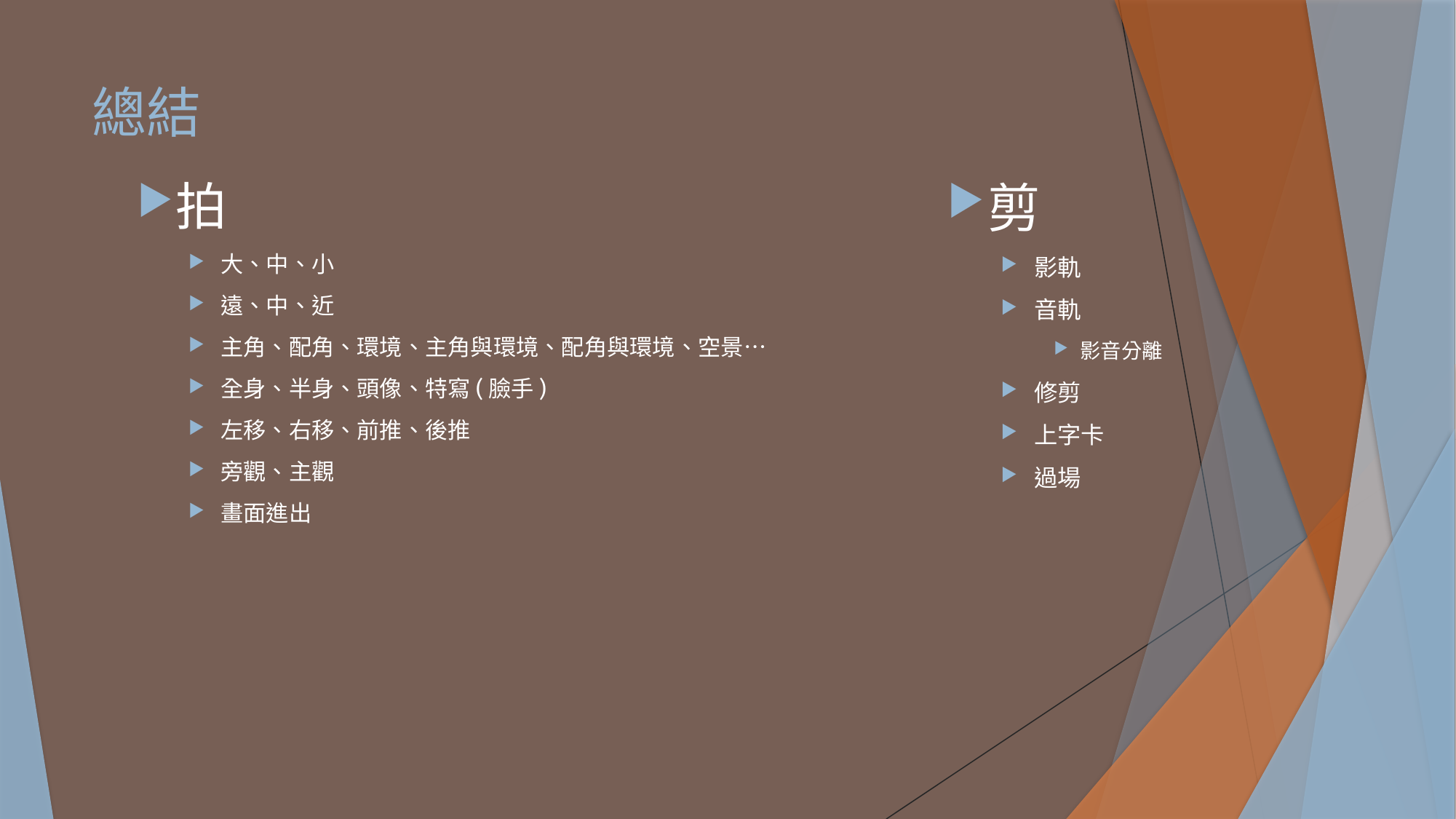

# 總結
拍
大、中、小
遠、中、近
主角、配角、環境、主角與環境、配角與環境、空景…
全身、半身、頭像、特寫(臉手)
左移、右移、前推、後推
旁觀、主觀
畫面進出

剪
影軌
音軌
影音分離
修剪
上字卡
過場